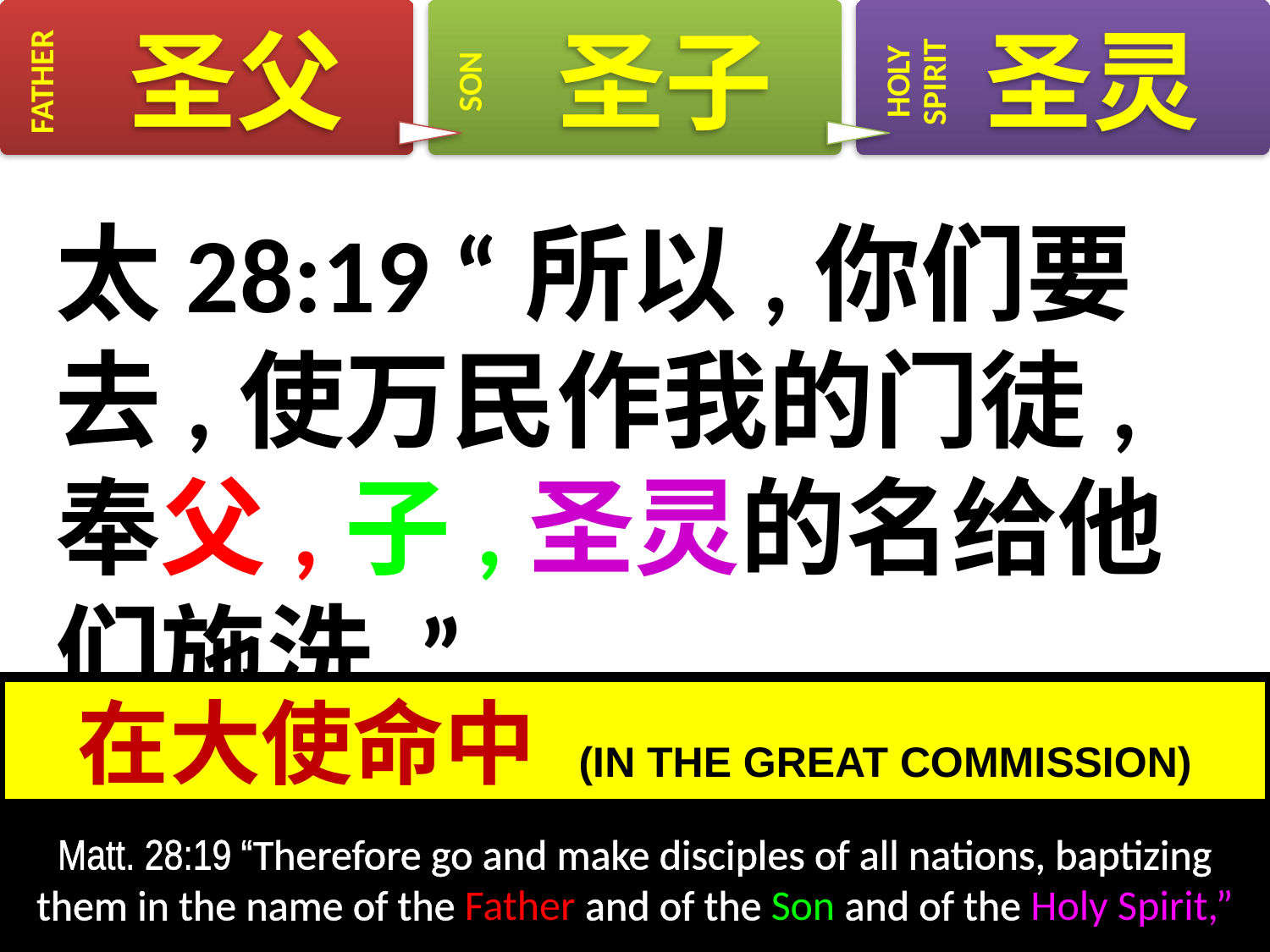

FATHER
圣父
SON
圣子
HOLY SPIRIT
圣灵
# 太28:19 “所以,你们要去,使万民作我的门徒,奉父,子,圣灵的名给他们施洗.”
在大使命中 (IN THE GREAT COMMISSION)
Matt. 28:19 “Therefore go and make disciples of all nations, baptizing them in the name of the Father and of the Son and of the Holy Spirit,”